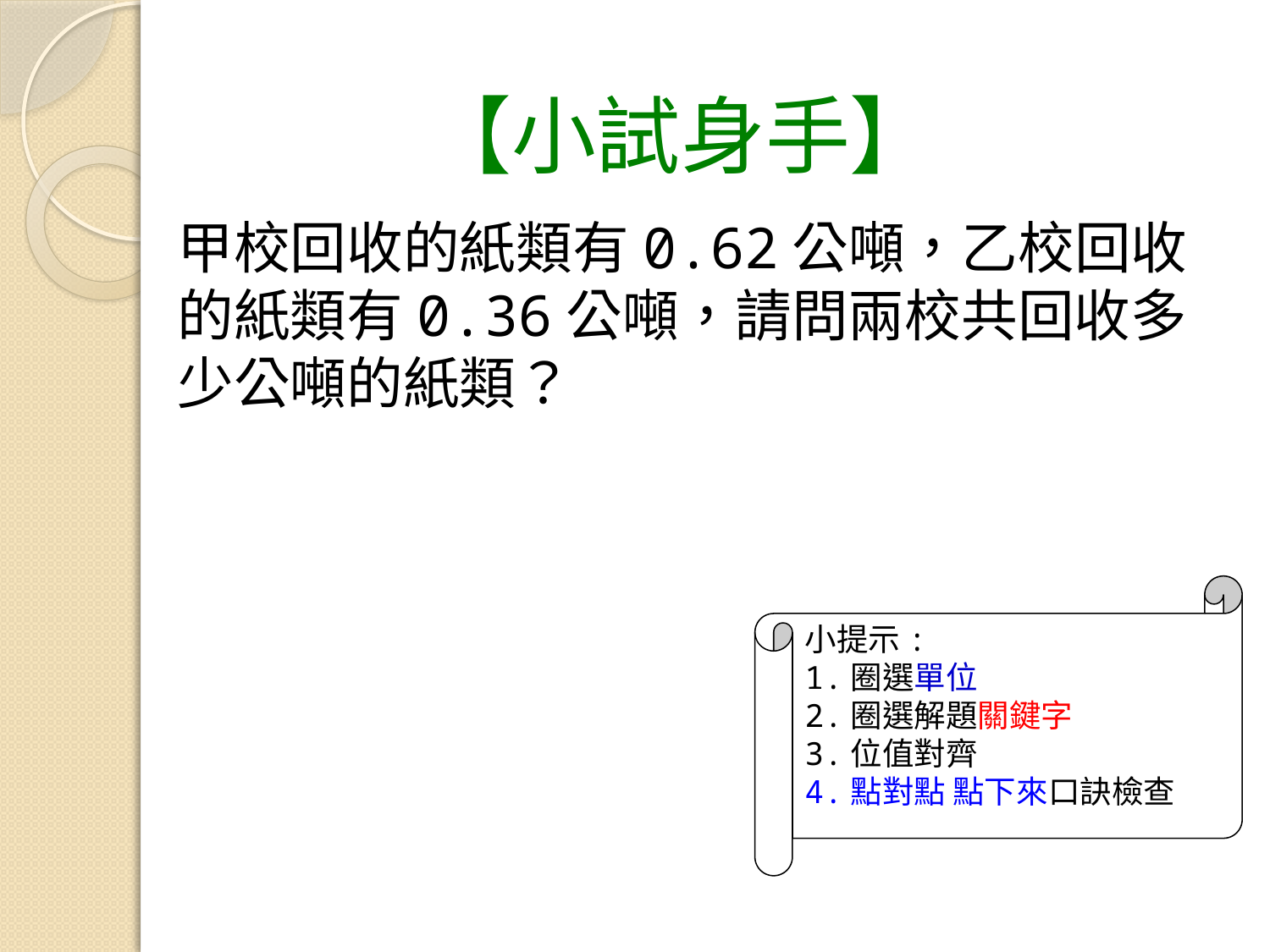

【小試身手】
甲校回收的紙類有0.62公噸，乙校回收的紙類有0.36公噸，請問兩校共回收多少公噸的紙類？
小提示:
1.圈選單位
2.圈選解題關鍵字
3.位值對齊
4.點對點 點下來口訣檢查